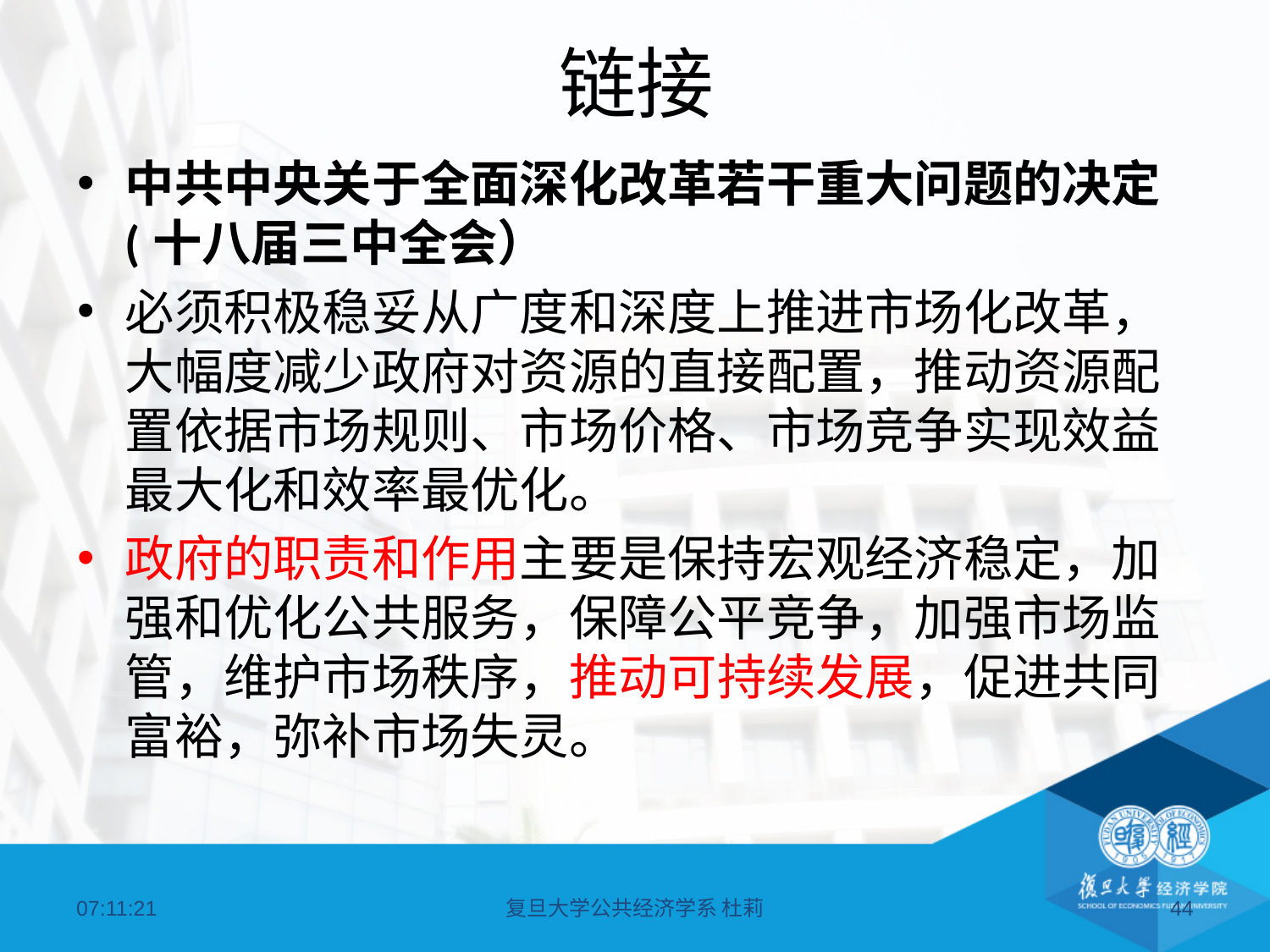

# 链接
中共中央关于全面深化改革若干重大问题的决定(十八届三中全会）
必须积极稳妥从广度和深度上推进市场化改革，大幅度减少政府对资源的直接配置，推动资源配置依据市场规则、市场价格、市场竞争实现效益最大化和效率最优化。
政府的职责和作用主要是保持宏观经济稳定，加强和优化公共服务，保障公平竞争，加强市场监管，维护市场秩序，推动可持续发展，促进共同富裕，弥补市场失灵。
07:11:21
复旦大学公共经济学系 杜莉
44